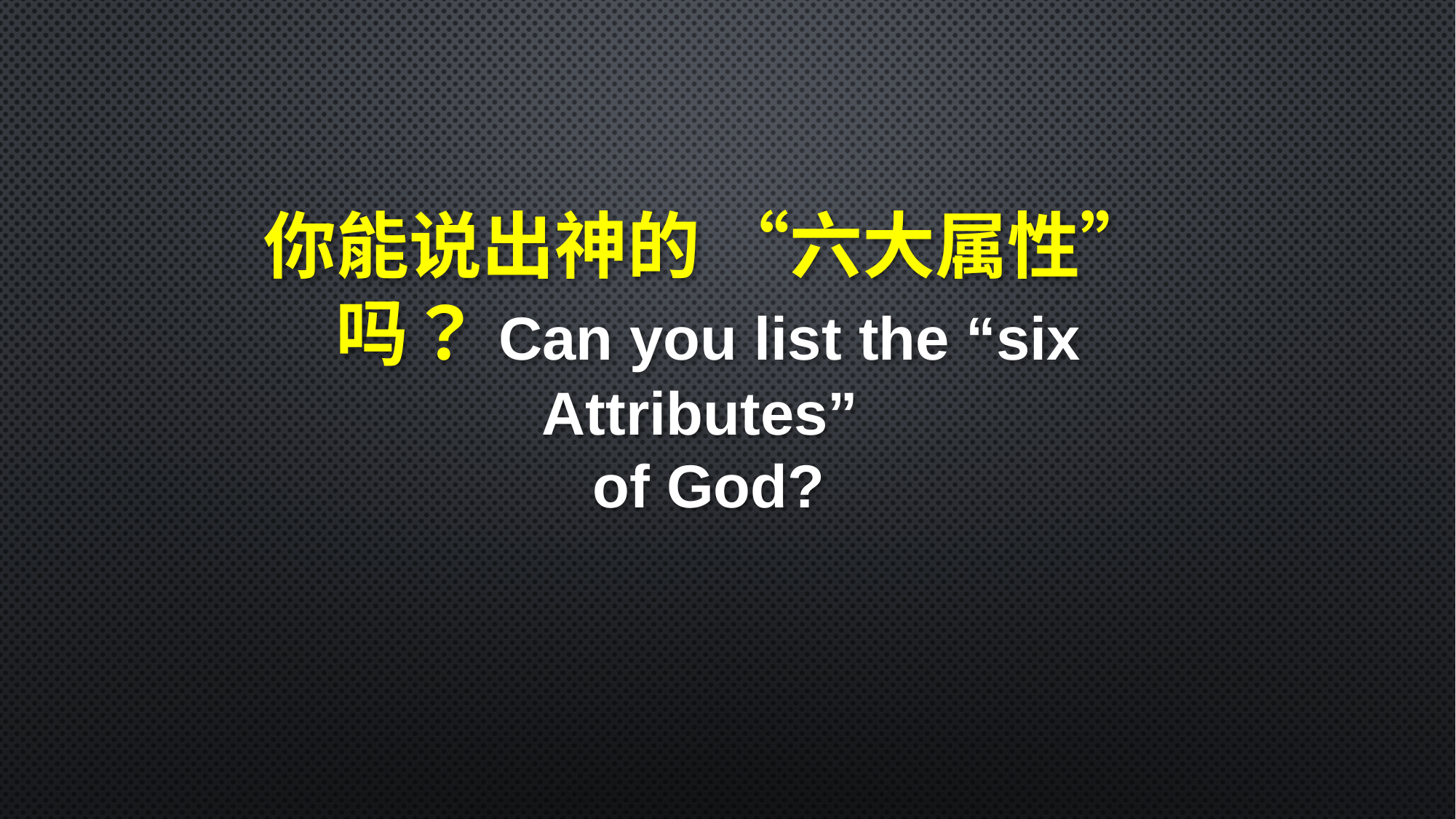

你能说出神的 “六大属性” 吗？Can you list the “six Attributes”
of God?